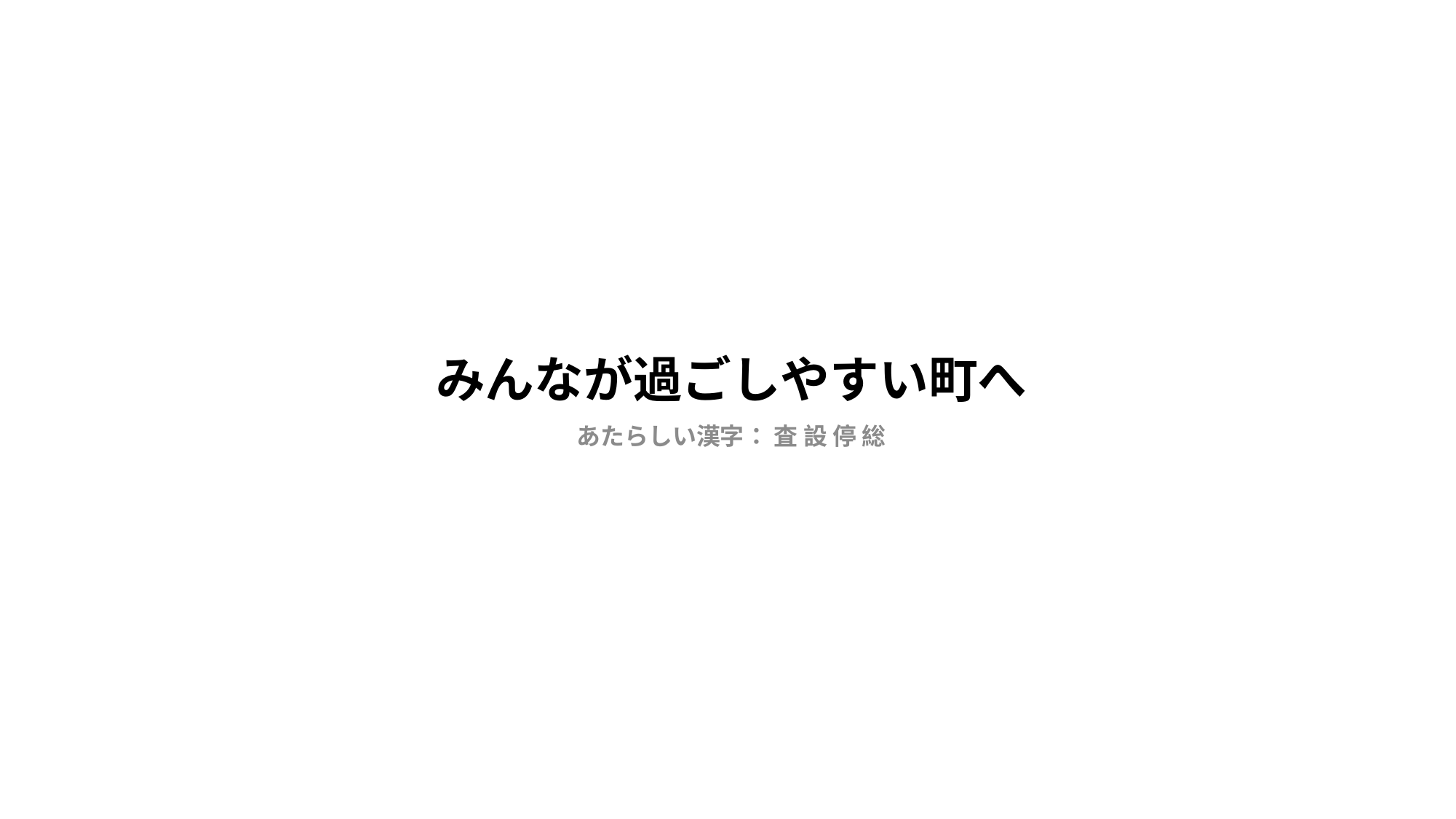

# みんなが過ごしやすい町へ
あたらしい漢字： 査 設 停 総